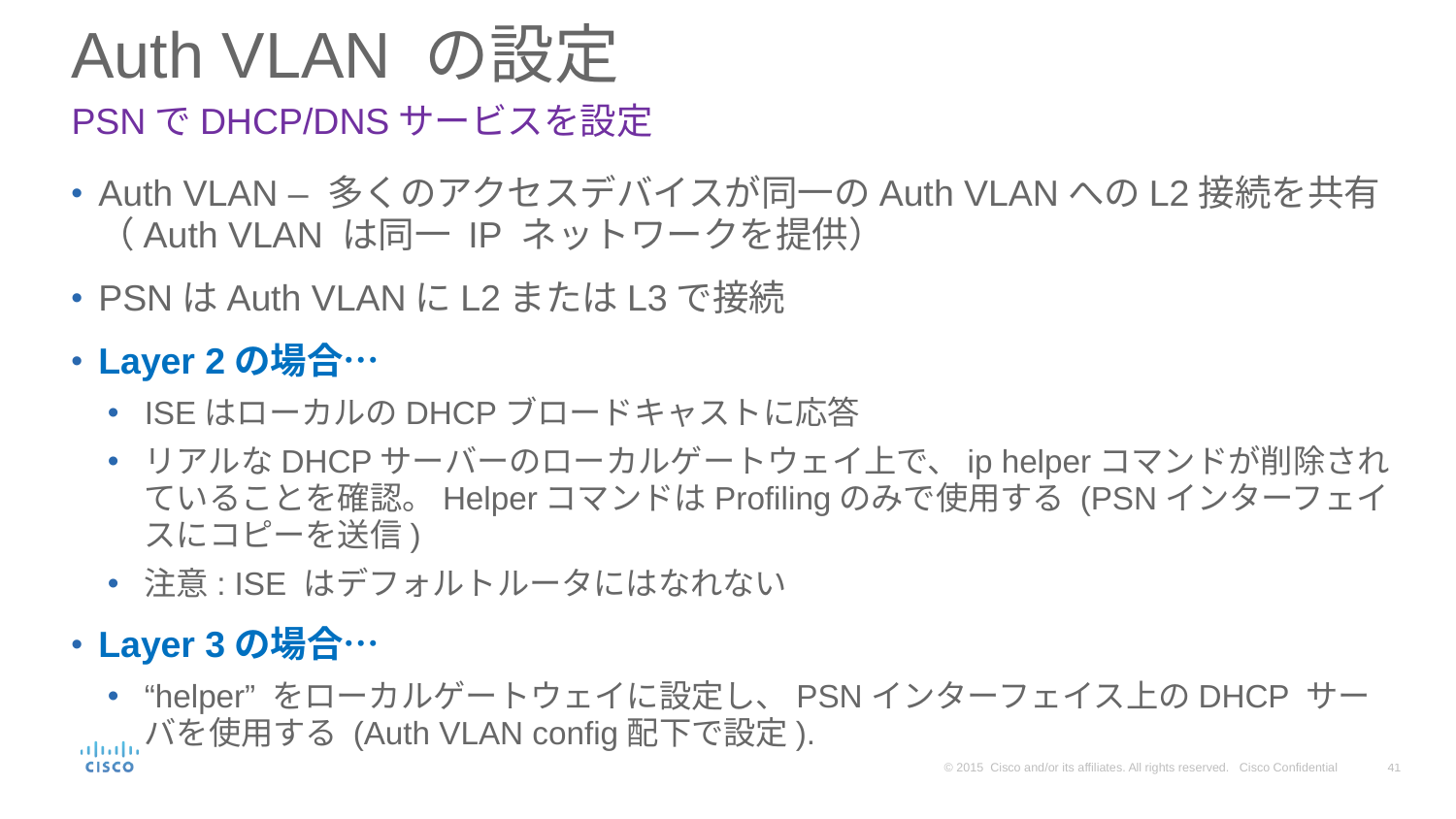

# Auth VLAN の設定
PSNでDHCP/DNSサービスを設定
Auth VLAN – 多くのアクセスデバイスが同一のAuth VLANへのL2接続を共有（Auth VLAN は同一 IP ネットワークを提供）
PSNはAuth VLANにL2またはL3で接続
Layer 2の場合…
ISEはローカルのDHCPブロードキャストに応答
リアルなDHCPサーバーのローカルゲートウェイ上で、ip helperコマンドが削除されていることを確認。HelperコマンドはProfilingのみで使用する (PSNインターフェイスにコピーを送信)
注意: ISE はデフォルトルータにはなれない
Layer 3の場合…
“helper” をローカルゲートウェイに設定し、PSNインターフェイス上のDHCP サーバを使用する (Auth VLAN config配下で設定).